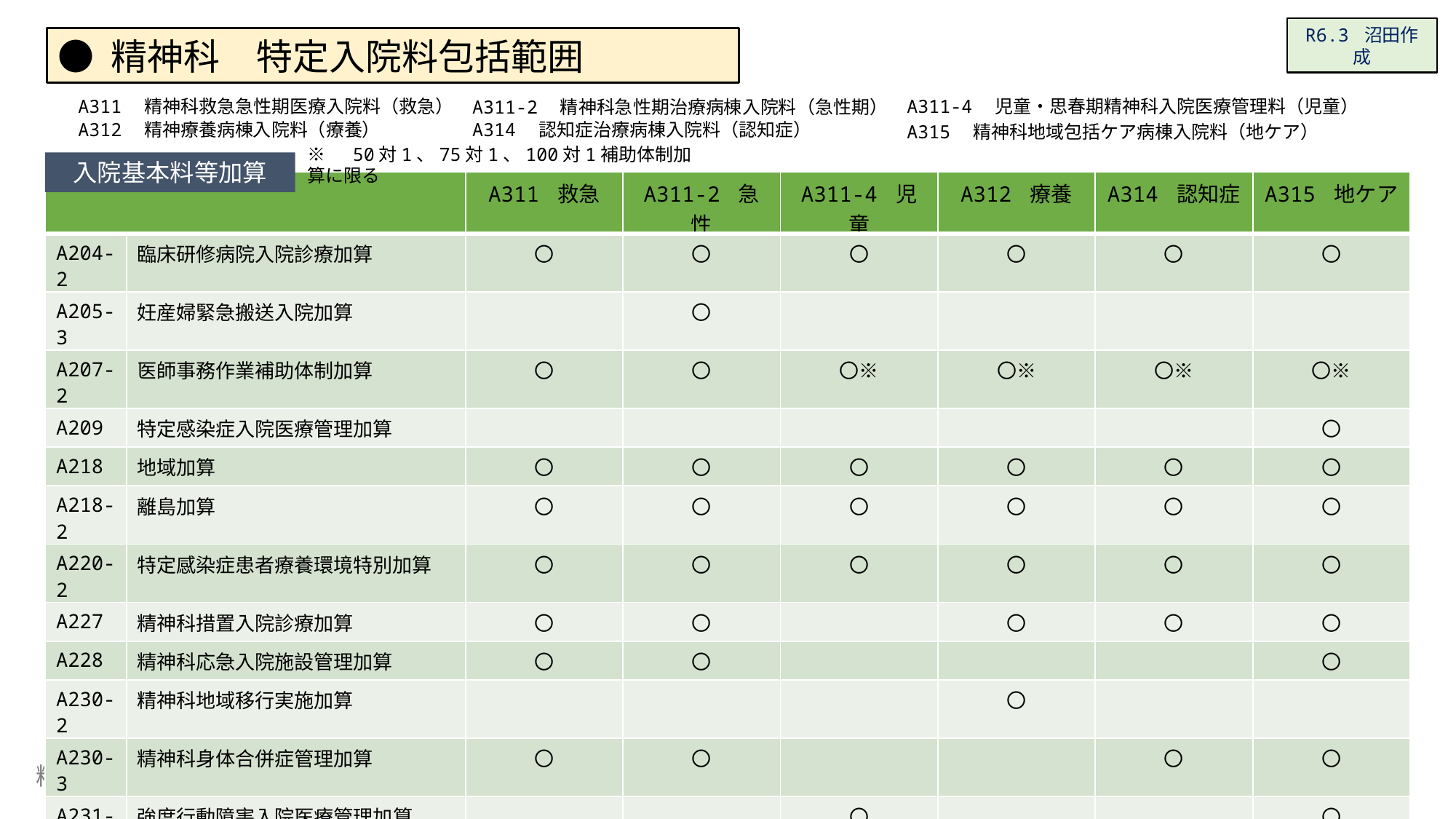

R6.3 沼田作成
● 精神科　特定入院料包括範囲
A311　精神科救急急性期医療入院料（救急）
A311-4　児童・思春期精神科入院医療管理料（児童）
A311-2　精神科急性期治療病棟入院料（急性期）
A314　認知症治療病棟入院料（認知症）
A312　精神療養病棟入院料（療養）
A315　精神科地域包括ケア病棟入院料（地ケア）
※　50対1、75対1、100対1補助体制加算に限る
入院基本料等加算
|  |  | A311 救急 | A311-2 急性 | A311-4 児童 | A312 療養 | A314 認知症 | A315 地ケア |
| --- | --- | --- | --- | --- | --- | --- | --- |
| A204-2 | 臨床研修病院入院診療加算 | 〇 | 〇 | 〇 | 〇 | 〇 | 〇 |
| A205-3 | 妊産婦緊急搬送入院加算 |  | 〇 |  |  |  |  |
| A207-2 | 医師事務作業補助体制加算 | 〇 | 〇 | 〇※ | 〇※ | 〇※ | 〇※ |
| A209 | 特定感染症入院医療管理加算 |  |  |  |  |  | 〇 |
| A218 | 地域加算 | 〇 | 〇 | 〇 | 〇 | 〇 | 〇 |
| A218-2 | 離島加算 | 〇 | 〇 | 〇 | 〇 | 〇 | 〇 |
| A220-2 | 特定感染症患者療養環境特別加算 | 〇 | 〇 | 〇 | 〇 | 〇 | 〇 |
| A227 | 精神科措置入院診療加算 | 〇 | 〇 |  | 〇 | 〇 | 〇 |
| A228 | 精神科応急入院施設管理加算 | 〇 | 〇 |  |  |  | 〇 |
| A230-2 | 精神科地域移行実施加算 |  |  |  | 〇 |  |  |
| A230-3 | 精神科身体合併症管理加算 | 〇 | 〇 |  |  | 〇 | 〇 |
| A231-2 | 強度行動障害入院医療管理加算 |  |  | 〇 |  |  | 〇 |
| A231-3 | 依存症入院医療管理加算 |  | 〇 |  |  |  | 〇 |
| A231-4 | 摂食障害入院医療管理加算 |  |  | 〇 |  |  | 〇 |
84